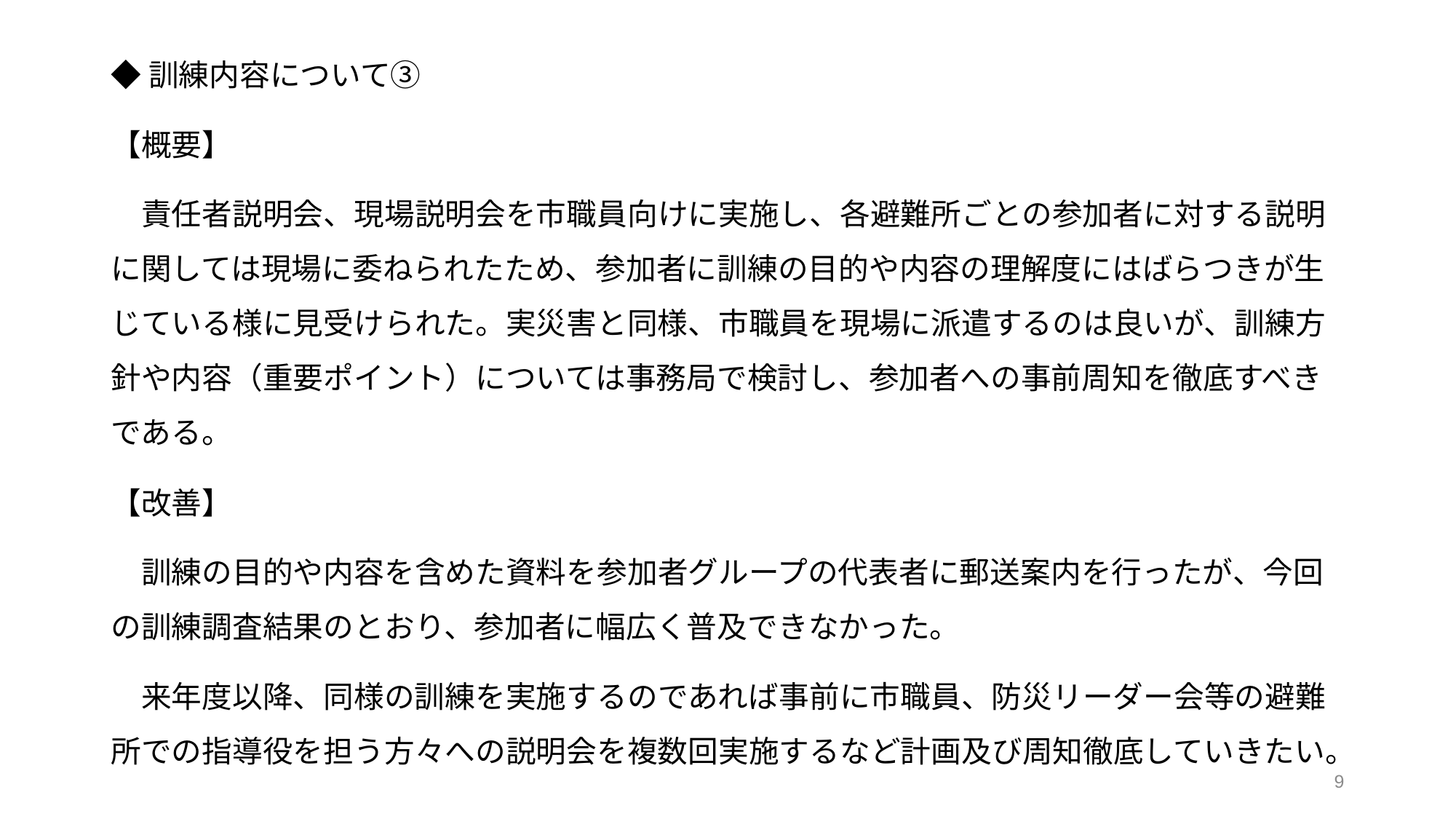

◆訓練内容について③
【概要】
　責任者説明会、現場説明会を市職員向けに実施し、各避難所ごとの参加者に対する説明に関しては現場に委ねられたため、参加者に訓練の目的や内容の理解度にはばらつきが生じている様に見受けられた。実災害と同様、市職員を現場に派遣するのは良いが、訓練方針や内容（重要ポイント）については事務局で検討し、参加者への事前周知を徹底すべきである。
【改善】
　訓練の目的や内容を含めた資料を参加者グループの代表者に郵送案内を行ったが、今回の訓練調査結果のとおり、参加者に幅広く普及できなかった。
　来年度以降、同様の訓練を実施するのであれば事前に市職員、防災リーダー会等の避難所での指導役を担う方々への説明会を複数回実施するなど計画及び周知徹底していきたい。
9